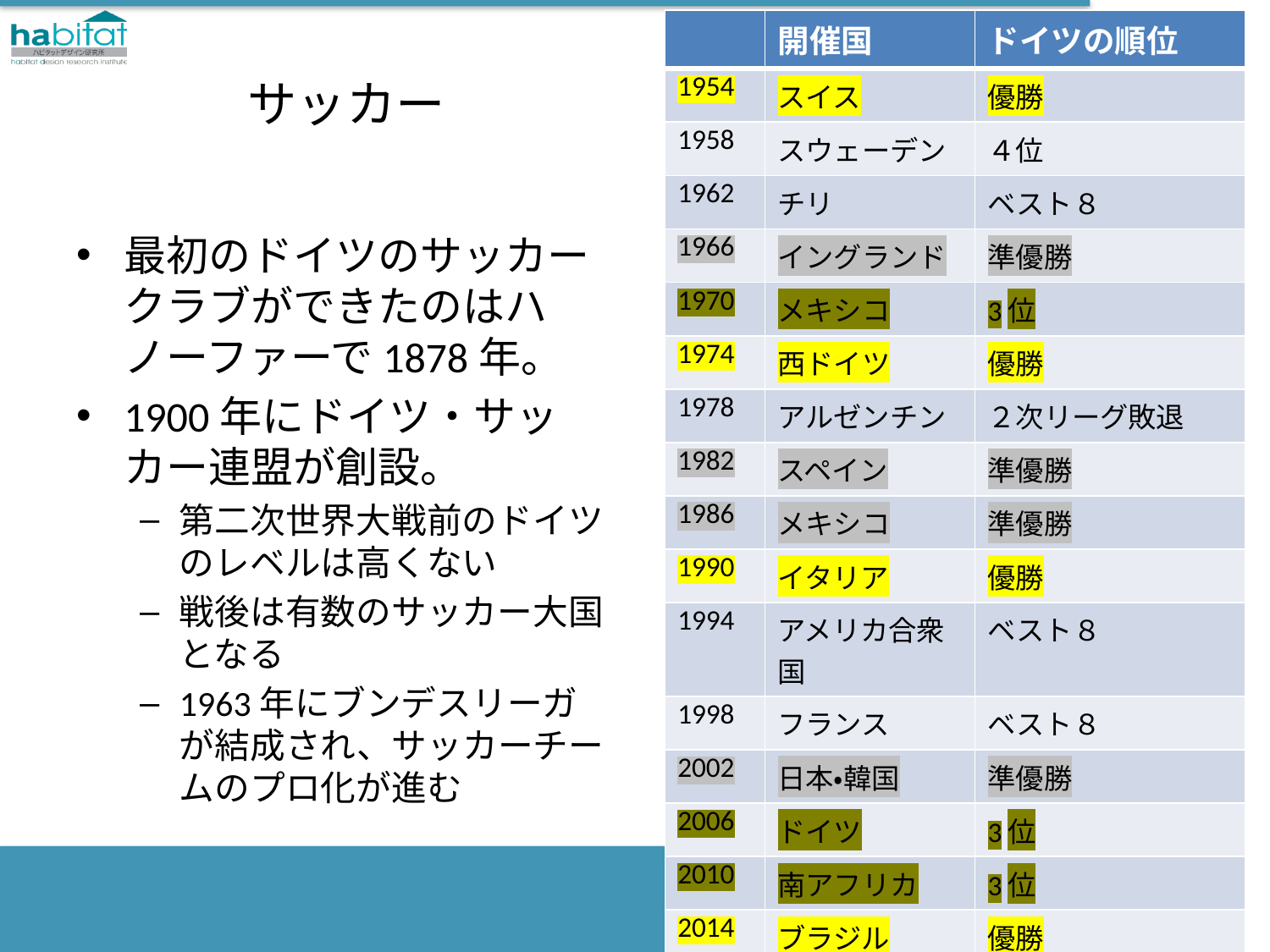

|  | 開催国 | ドイツの順位 |
| --- | --- | --- |
| 1954 | スイス | 優勝 |
| 1958 | スウェーデン | ４位 |
| 1962 | チリ | ベスト８ |
| 1966 | イングランド | 準優勝 |
| 1970 | メキシコ | 3位 |
| 1974 | 西ドイツ | 優勝 |
| 1978 | アルゼンチン | ２次リーグ敗退 |
| 1982 | スペイン | 準優勝 |
| 1986 | メキシコ | 準優勝 |
| 1990 | イタリア | 優勝 |
| 1994 | アメリカ合衆国 | ベスト８ |
| 1998 | フランス | ベスト８ |
| 2002 | 日本・韓国 | 準優勝 |
| 2006 | ドイツ | 3位 |
| 2010 | 南アフリカ | 3位 |
| 2014 | ブラジル | 優勝 |
| 2018 | ロシア | グループリーグ敗退 |
# サッカー
最初のドイツのサッカークラブができたのはハノーファーで1878年。
1900年にドイツ・サッカー連盟が創設。
第二次世界大戦前のドイツのレベルは高くない
戦後は有数のサッカー大国となる
1963年にブンデスリーガが結成され、サッカーチームのプロ化が進む